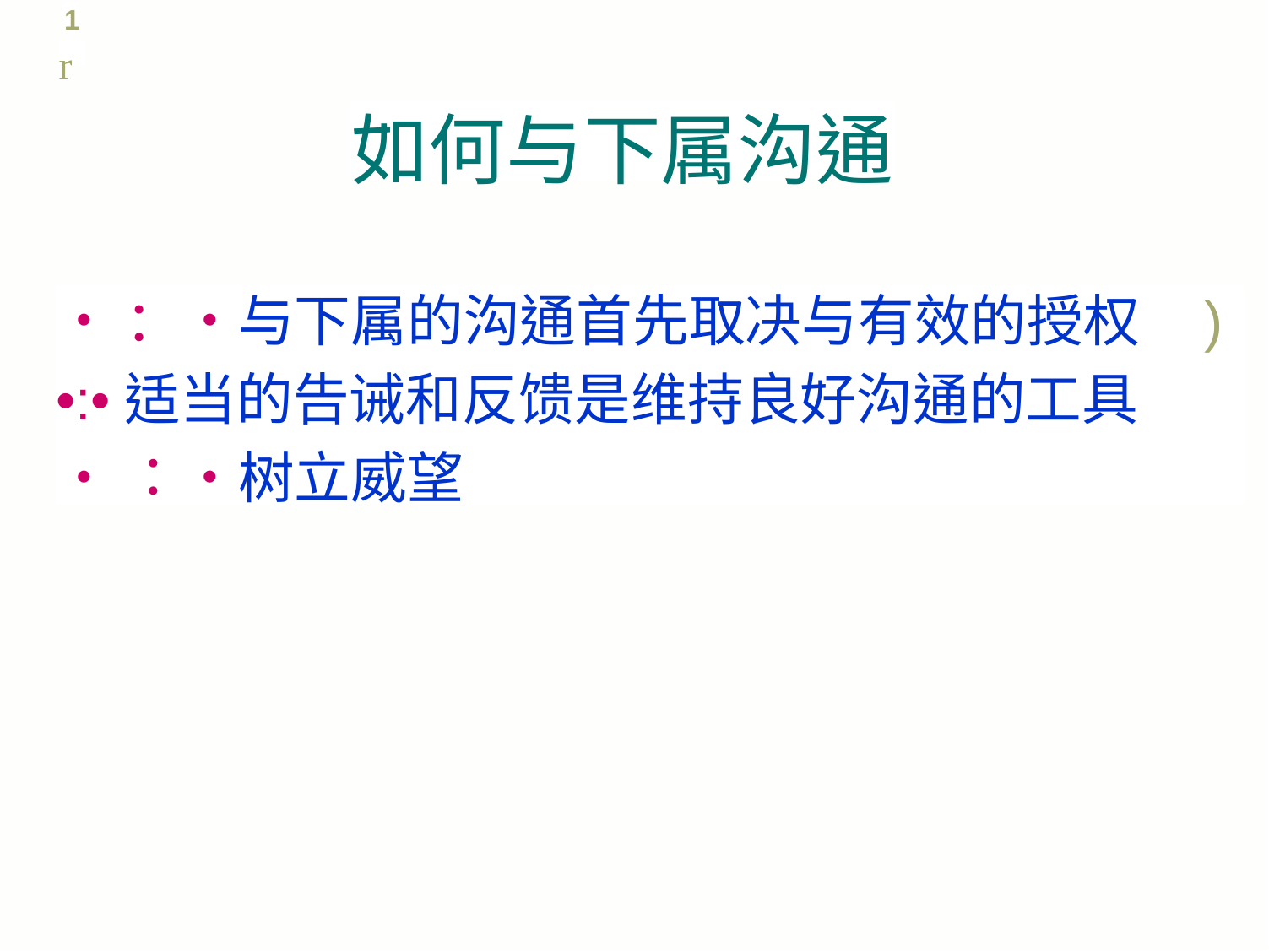

1
r
如何与下属沟通
•：•与下属的沟通首先取决与有效的授权    )
•:•适当的告诫和反馈是维持良好沟通的工具
•：•树立威望